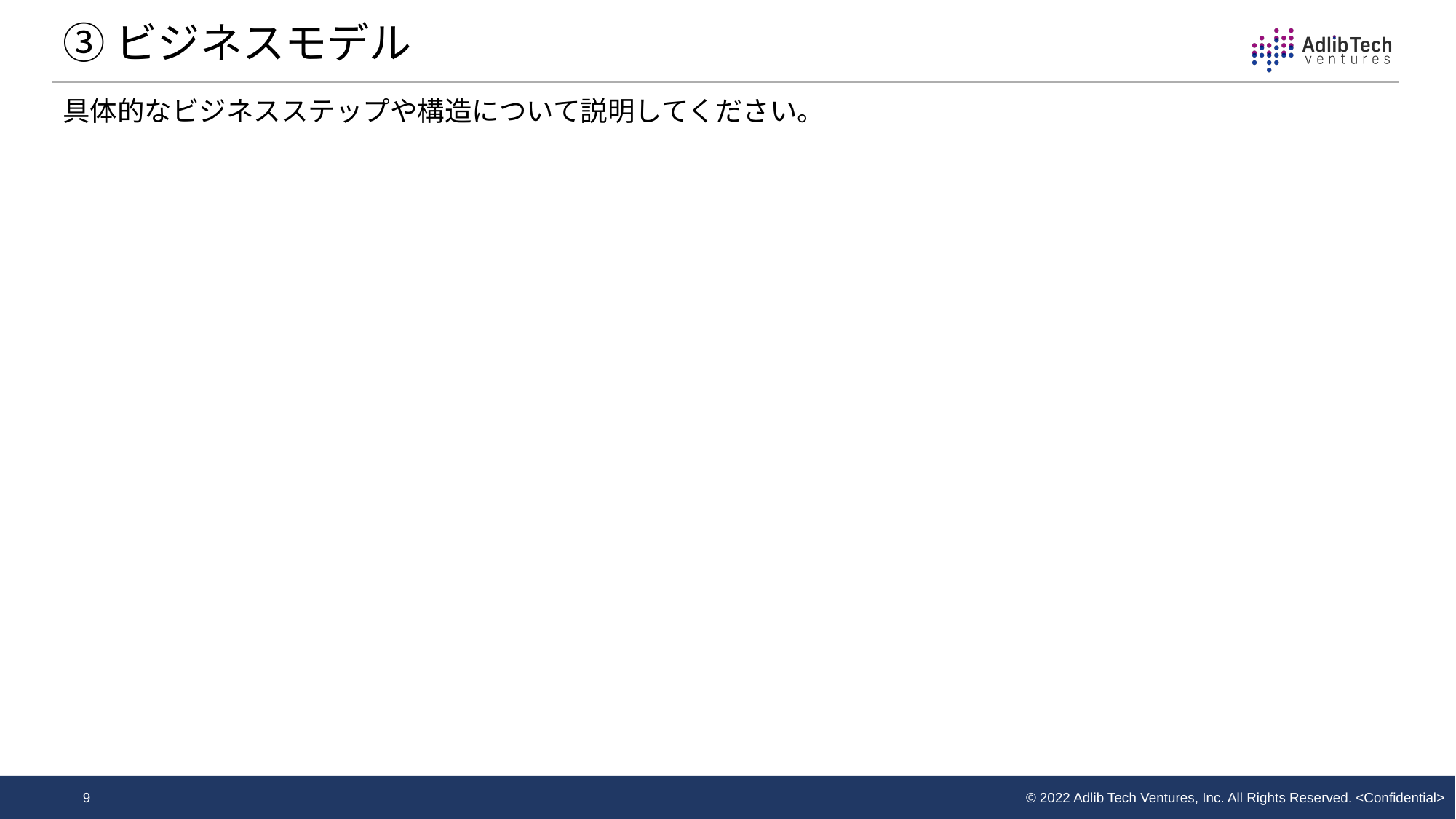

# ③ビジネスモデル
具体的なビジネスステップや構造について説明してください。

9
© 2022 Adlib Tech Ventures, Inc. All Rights Reserved. <Confidential>